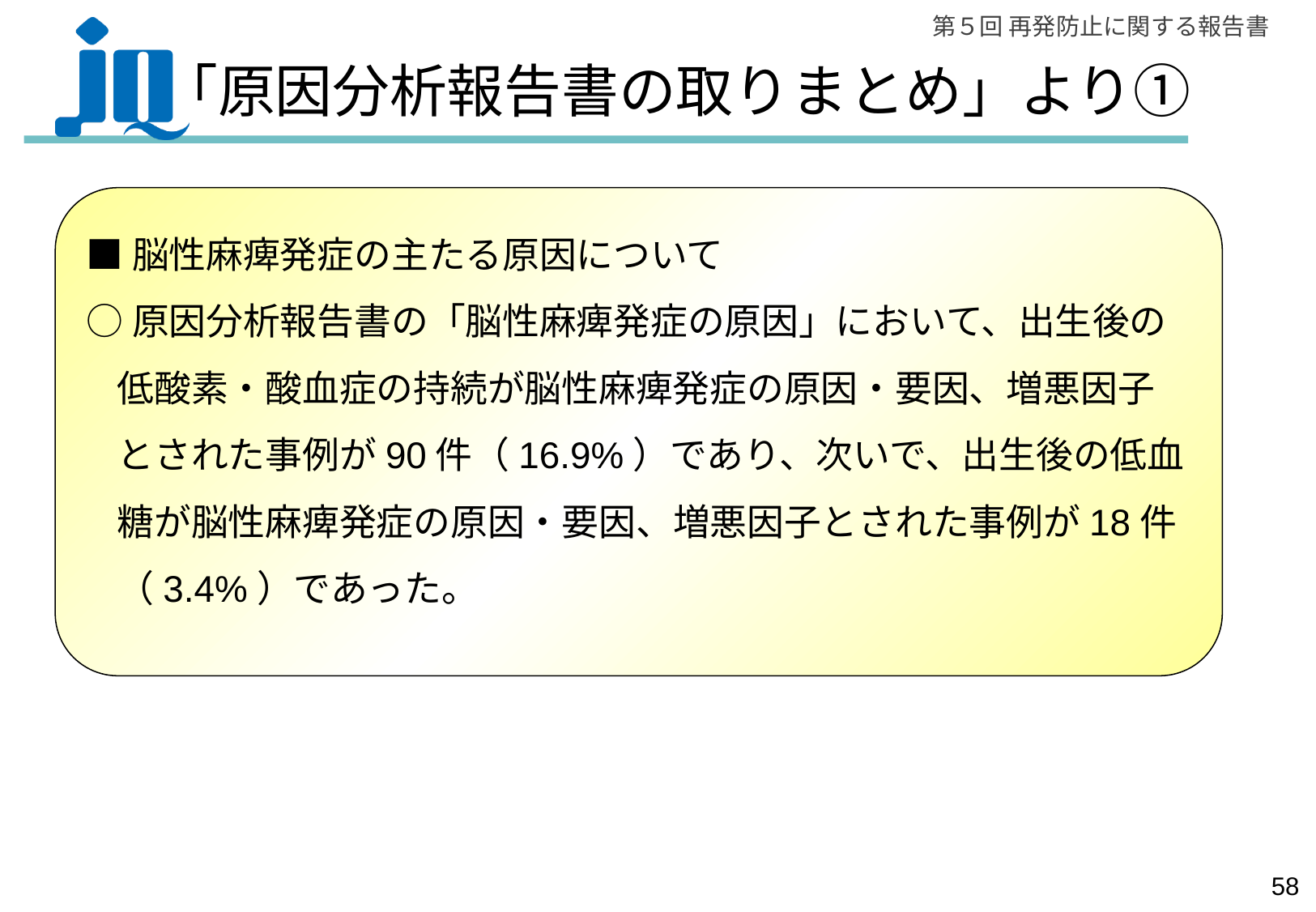

# 「原因分析報告書の取りまとめ」より①
■脳性麻痺発症の主たる原因について
○原因分析報告書の「脳性麻痺発症の原因」において、出生後の低酸素・酸血症の持続が脳性麻痺発症の原因・要因、増悪因子とされた事例が90件（16.9%）であり、次いで、出生後の低血糖が脳性麻痺発症の原因・要因、増悪因子とされた事例が18件（3.4%）であった。

58